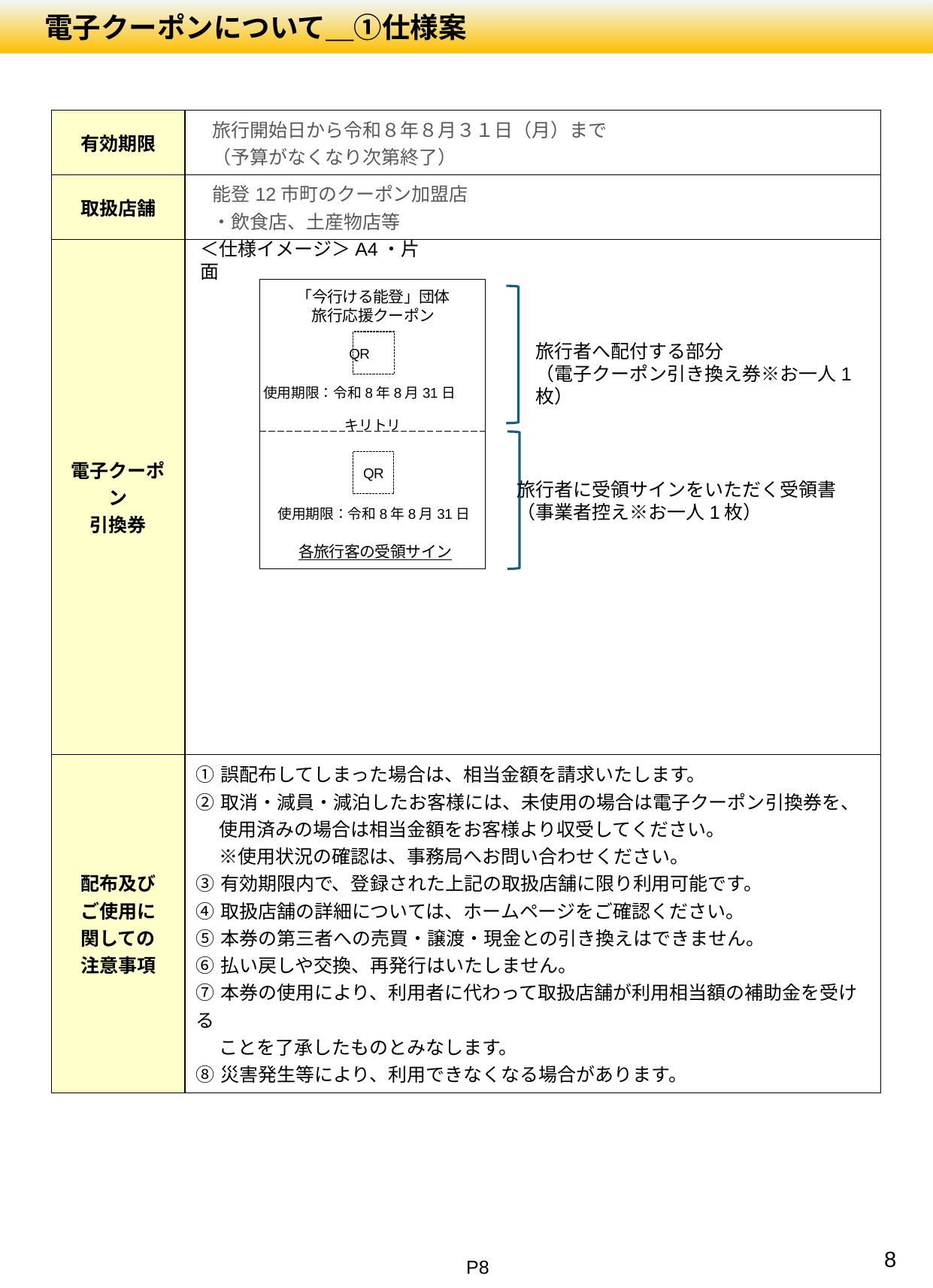

電子クーポンについて＿①仕様案
| 有効期限 | 旅行開始日から令和８年８月３１日（月）まで （予算がなくなり次第終了） |
| --- | --- |
| 取扱店舗 | 能登12市町のクーポン加盟店 ・飲食店、土産物店等 |
| 電子クーポン 引換券 |  |
| 配布及び ご使用に 関しての 注意事項 | ①誤配布してしまった場合は、相当金額を請求いたします。 ②取消・減員・減泊したお客様には、未使用の場合は電子クーポン引換券を、 　 使用済みの場合は相当金額をお客様より収受してください。 　 ※使用状況の確認は、事務局へお問い合わせください。 ③有効期限内で、登録された上記の取扱店舗に限り利用可能です。 ④取扱店舗の詳細については、ホームページをご確認ください。 ⑤本券の第三者への売買・譲渡・現金との引き換えはできません。 ⑥払い戻しや交換、再発行はいたしません。 ⑦本券の使用により、利用者に代わって取扱店舗が利用相当額の補助金を受ける 　 ことを了承したものとみなします。 ⑧災害発生等により、利用できなくなる場合があります。 |
＜仕様イメージ＞A4・片面

「今行ける能登」団体旅行応援クーポン
QR

使用期限：令和8年8月31日

旅行者へ配付する部分
（電子クーポン引き換え券※お一人1枚）
キリトリ

QR

使用期限：令和8年8月31日
各旅行客の受領サイン
旅行者に受領サインをいただく受領書
（事業者控え※お一人1枚）
8